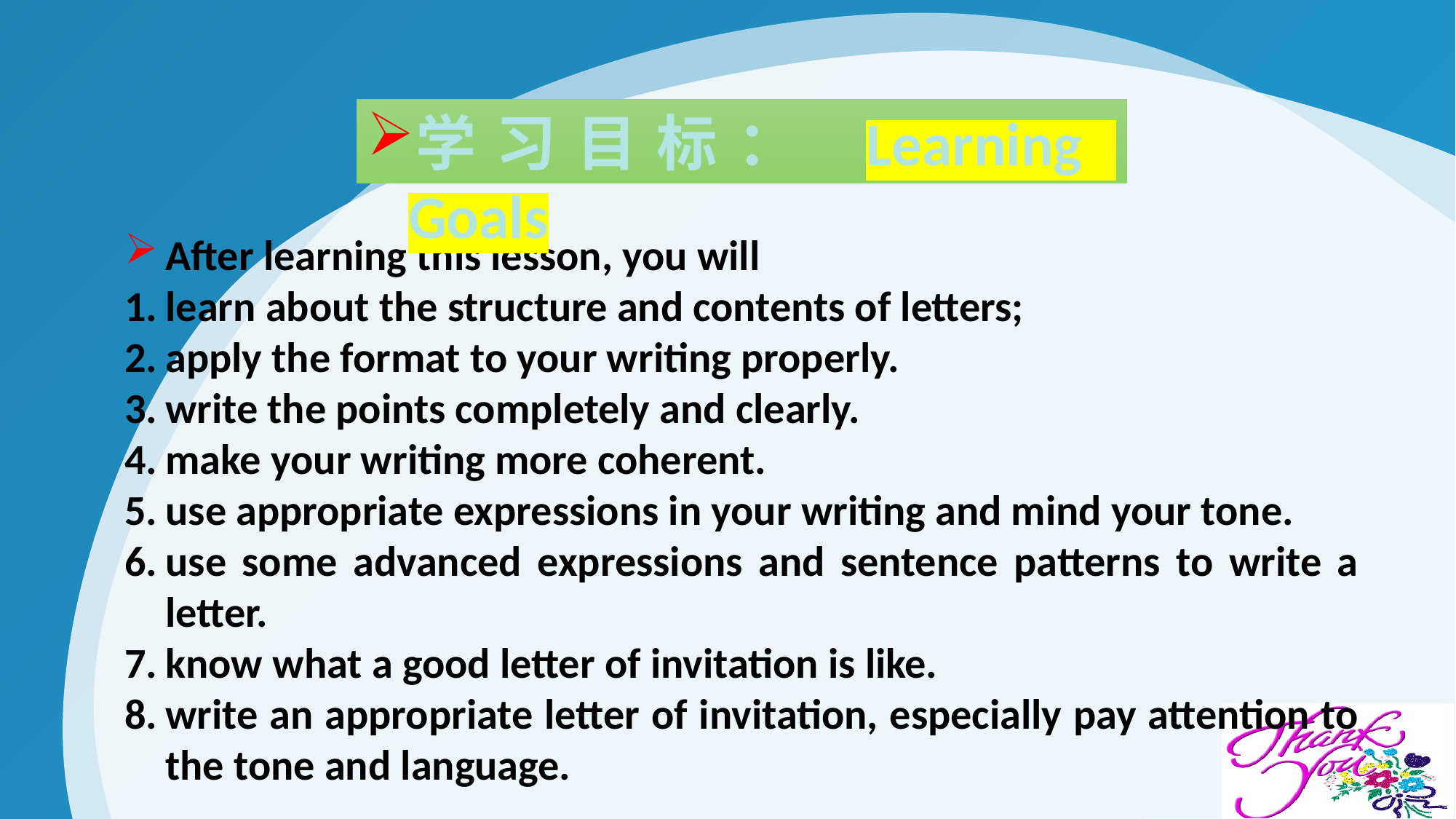

学习目标： Learning  Goals
After learning this lesson, you will
learn about the structure and contents of letters;
apply the format to your writing properly.
write the points completely and clearly.
make your writing more coherent.
use appropriate expressions in your writing and mind your tone.
use some advanced expressions and sentence patterns to write a letter.
know what a good letter of invitation is like.
write an appropriate letter of invitation, especially pay attention to the tone and language.
。